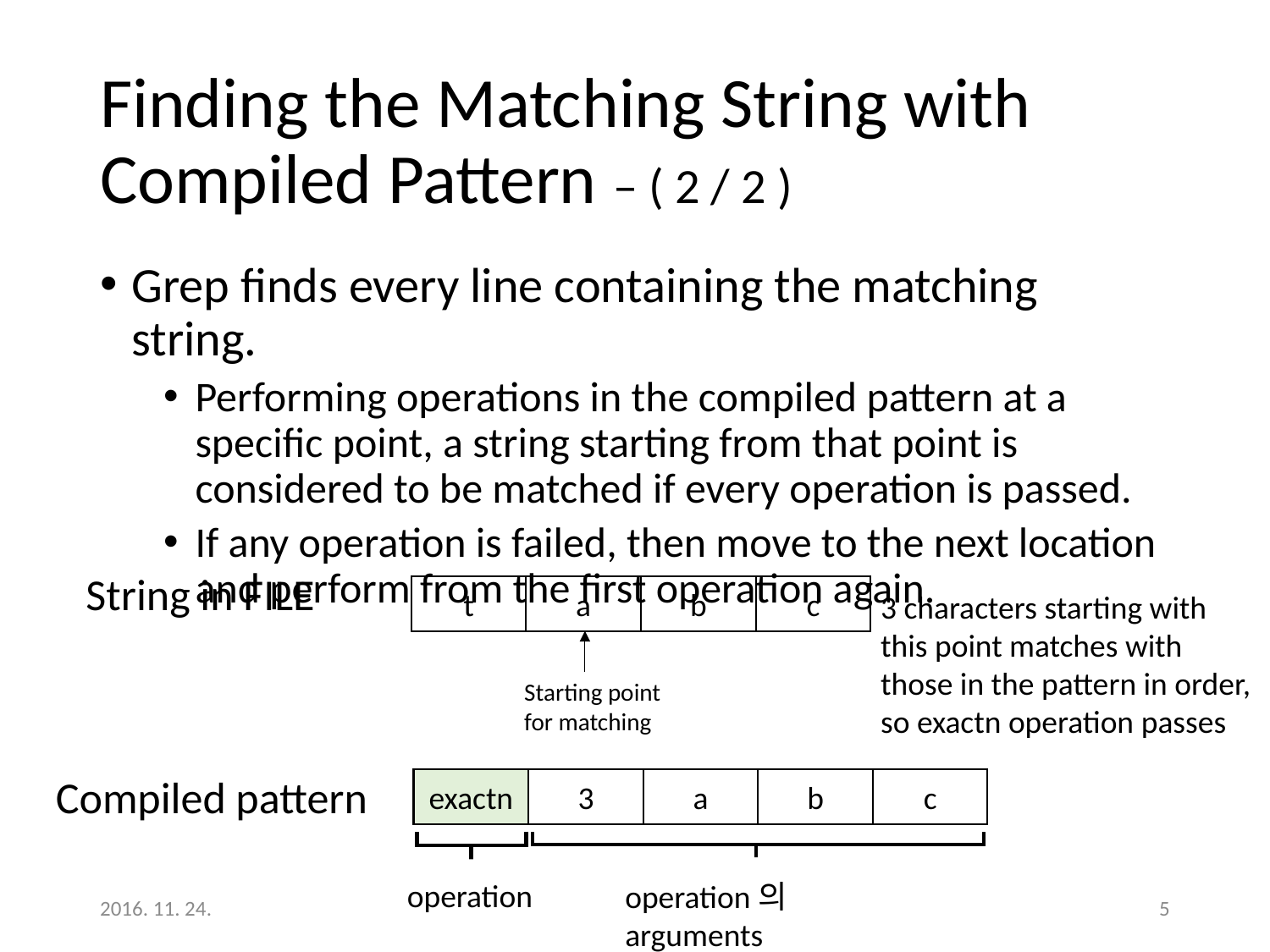

# Finding the Matching String with Compiled Pattern – ( 2 / 2 )
Grep finds every line containing the matching string.
Performing operations in the compiled pattern at a specific point, a string starting from that point is considered to be matched if every operation is passed.
If any operation is failed, then move to the next location and perform from the first operation again.
String in FILE
t
a
b
c
3 characters starting with
this point matches with
those in the pattern in order,
so exactn operation passes

Starting point for matching
Compiled pattern
exactn
3
a
b
c

operation
operation의 arguments
2016. 11. 24.
5